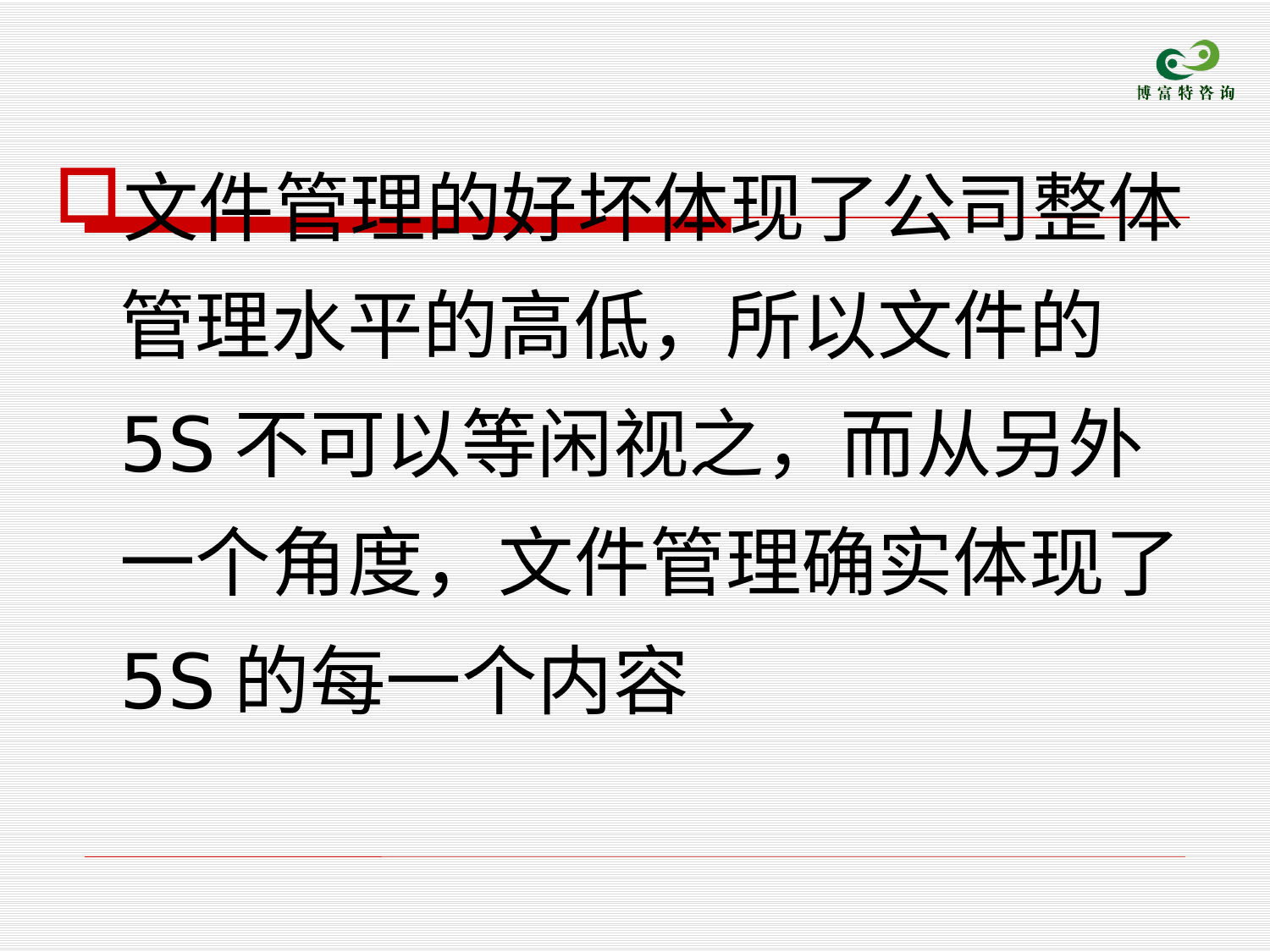

文件管理的好坏体现了公司整体管理水平的高低，所以文件的5S不可以等闲视之，而从另外一个角度，文件管理确实体现了5S的每一个内容
755